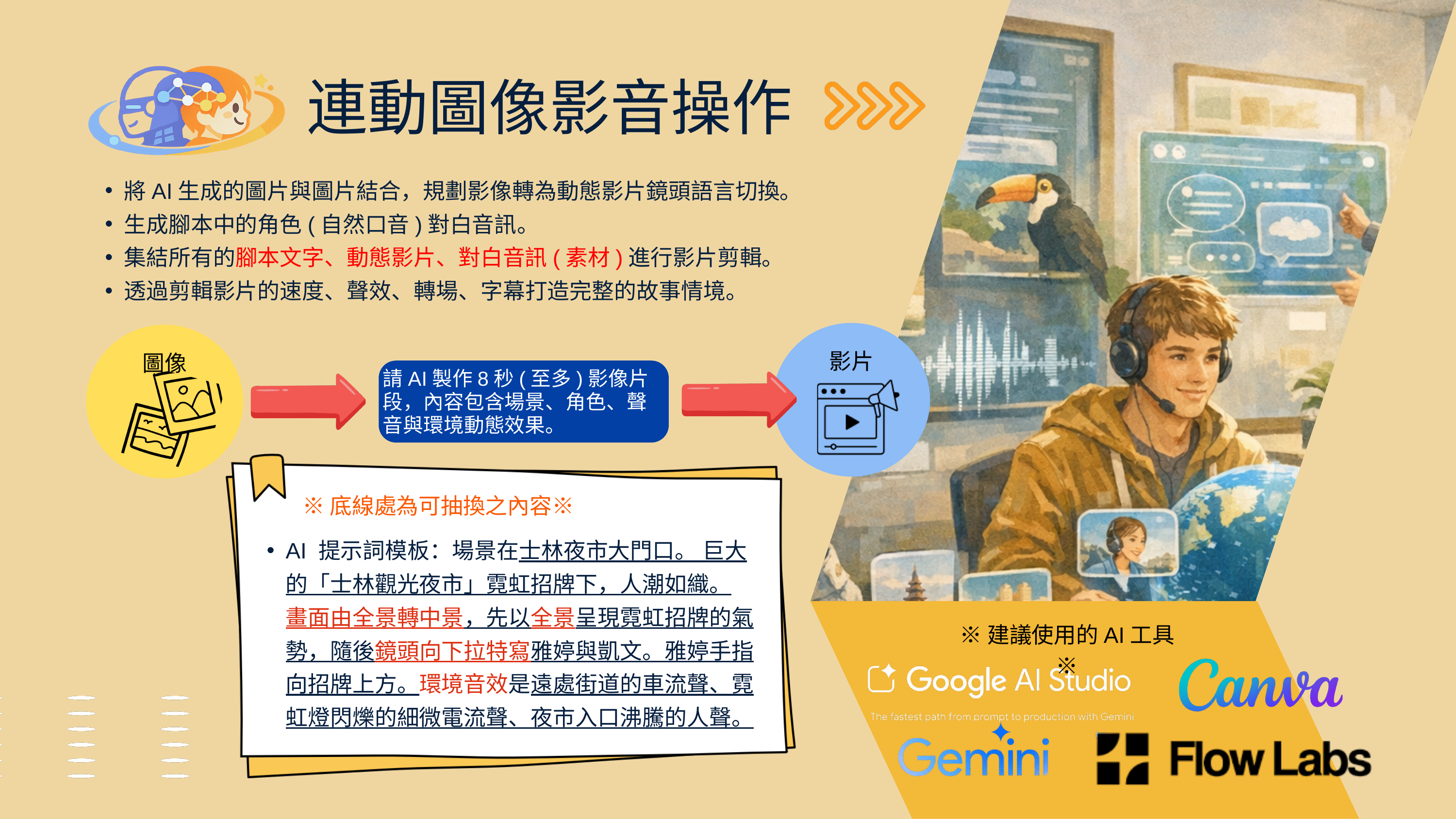

連動圖像影音操作

將AI生成的圖片與圖片結合，規劃影像轉為動態影片鏡頭語言切換。
生成腳本中的角色(自然口音)對白音訊。
集結所有的腳本文字、動態影片、對白音訊(素材)進行影片剪輯。
透過剪輯影片的速度、聲效、轉場、字幕打造完整的故事情境。

影片

圖像

請AI製作8秒(至多)影像片段，內容包含場景、角色、聲音與環境動態效果。

※底線處為可抽換之內容※
AI 提示詞模板：場景在士林夜市大門口。 巨大的「士林觀光夜市」霓虹招牌下，人潮如織。 畫面由全景轉中景，先以全景呈現霓虹招牌的氣勢，隨後鏡頭向下拉特寫雅婷與凱文。雅婷手指向招牌上方。環境音效是遠處街道的車流聲、霓虹燈閃爍的細微電流聲、夜市入口沸騰的人聲。

※建議使用的AI工具※